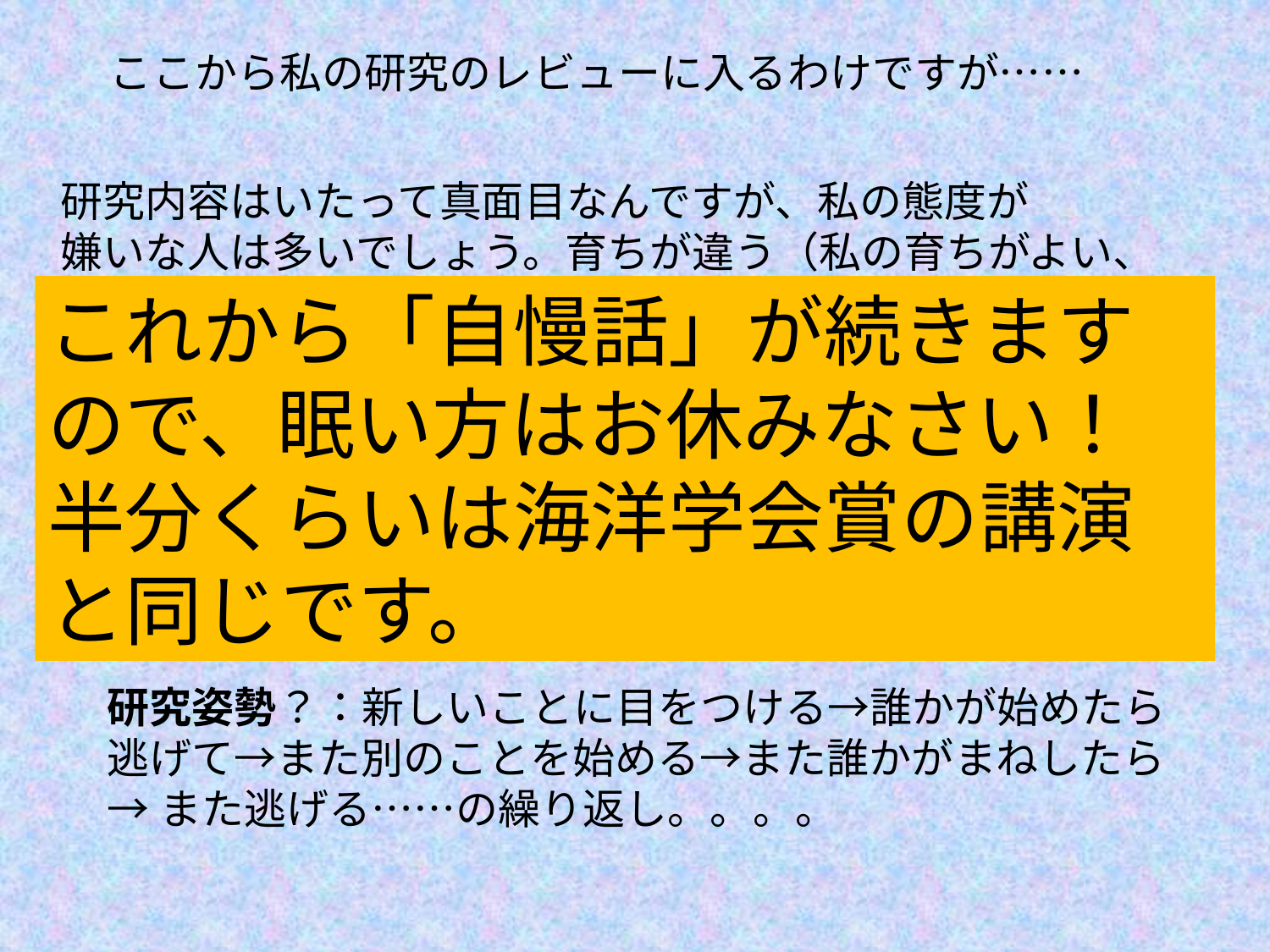

ここから私の研究のレビューに入るわけですが……
研究内容はいたって真面目なんですが、私の態度が
嫌いな人は多いでしょう。育ちが違う（私の育ちがよい、
という意味ではありません！）のだから仕方ない。
これから「自慢話」が続きますので、眠い方はお休みなさい！半分くらいは海洋学会賞の講演と同じです。
でも、着目するのは早くて、結構いい研究している
と自分でも思っているので、科学者としてレビュー
していただかないと……これは個人的な好き嫌い
の問題ではないと思います。
研究姿勢？：新しいことに目をつける→誰かが始めたら
逃げて→また別のことを始める→また誰かがまねしたら
→また逃げる……の繰り返し。。。。